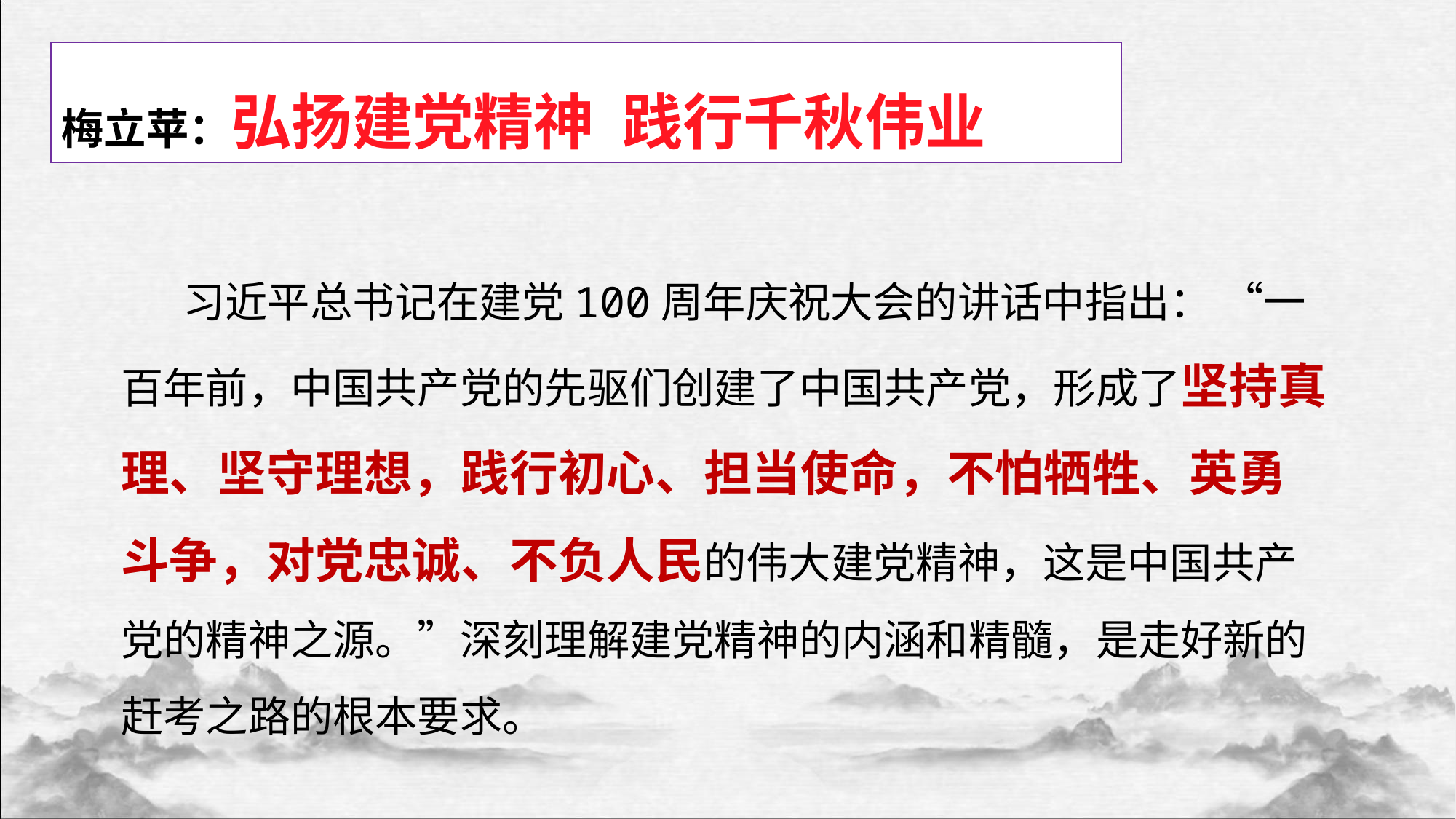

梅立苹：弘扬建党精神  践行千秋伟业
      习近平总书记在建党100周年庆祝大会的讲话中指出： “一百年前，中国共产党的先驱们创建了中国共产党，形成了坚持真理、坚守理想，践行初心、担当使命，不怕牺牲、英勇斗争，对党忠诚、不负人民的伟大建党精神，这是中国共产党的精神之源。”深刻理解建党精神的内涵和精髓，是走好新的赶考之路的根本要求。